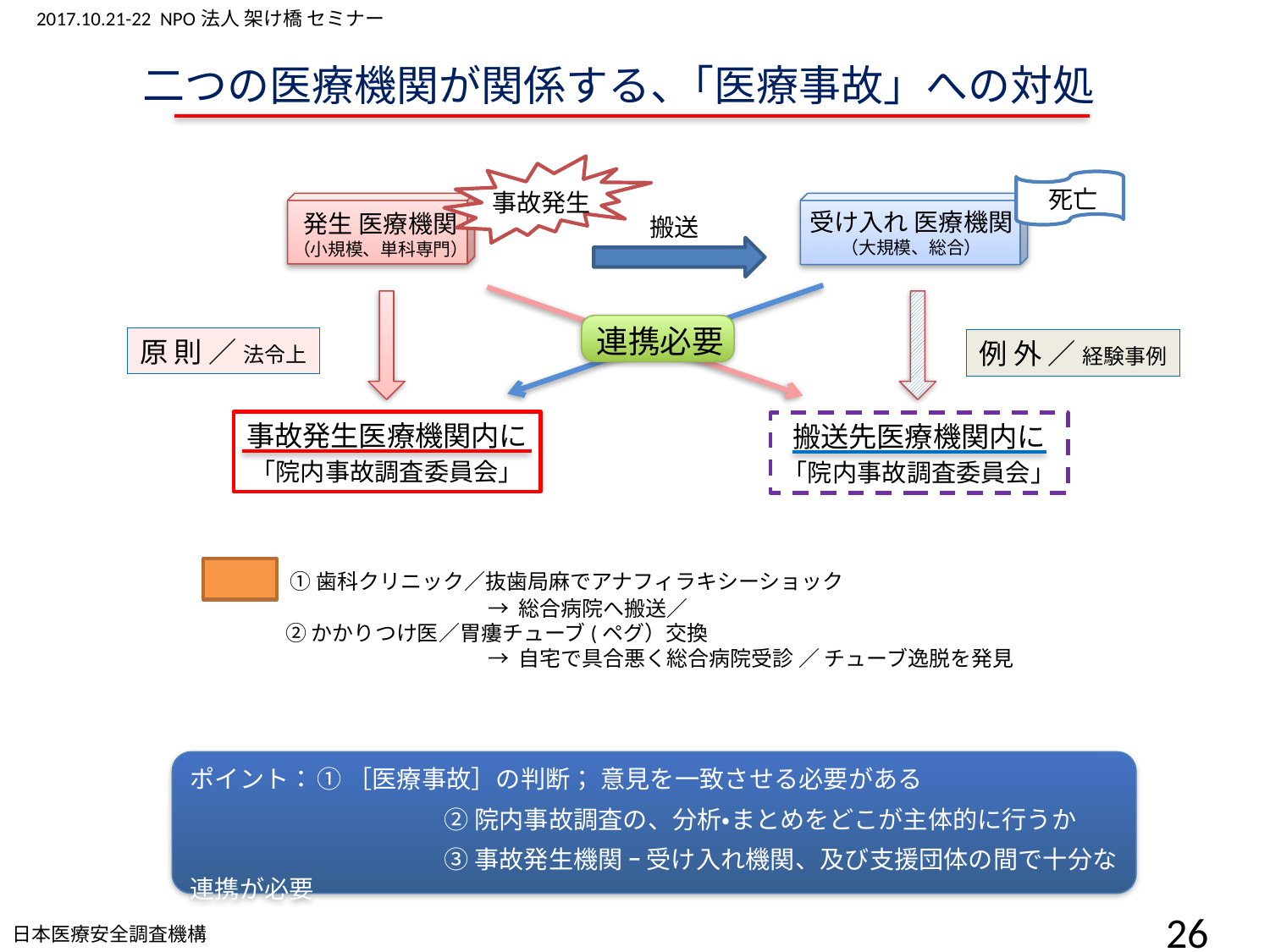

二つの医療機関が関係する、｢医療事故」への対処

事故発生

死亡

受け入れ 医療機関
（大規模、総合）
発生 医療機関
（小規模、単科専門）
搬送

原 則 ／ 法令上
事故発生医療機関内に
「院内事故調査委員会」

例 外 ／ 経験事例
搬送先医療機関内に
「院内事故調査委員会」

連携必要
事例	　　① 歯科クリニック／抜歯局麻でアナフィラキシーショック
			→ 総合病院へ搬送／
	　　  ② かかりつけ医／胃瘻チューブ(ペグ）交換
			→ 自宅で具合悪く総合病院受診 ／ チューブ逸脱を発見

ポイント：	① ［医療事故］の判断； 意見を一致させる必要がある
	　　　	② 院内事故調査の、分析・まとめをどこが主体的に行うか
　	　　　	③ 事故発生機関 ｰ 受け入れ機関、及び支援団体の間で十分な連携が必要